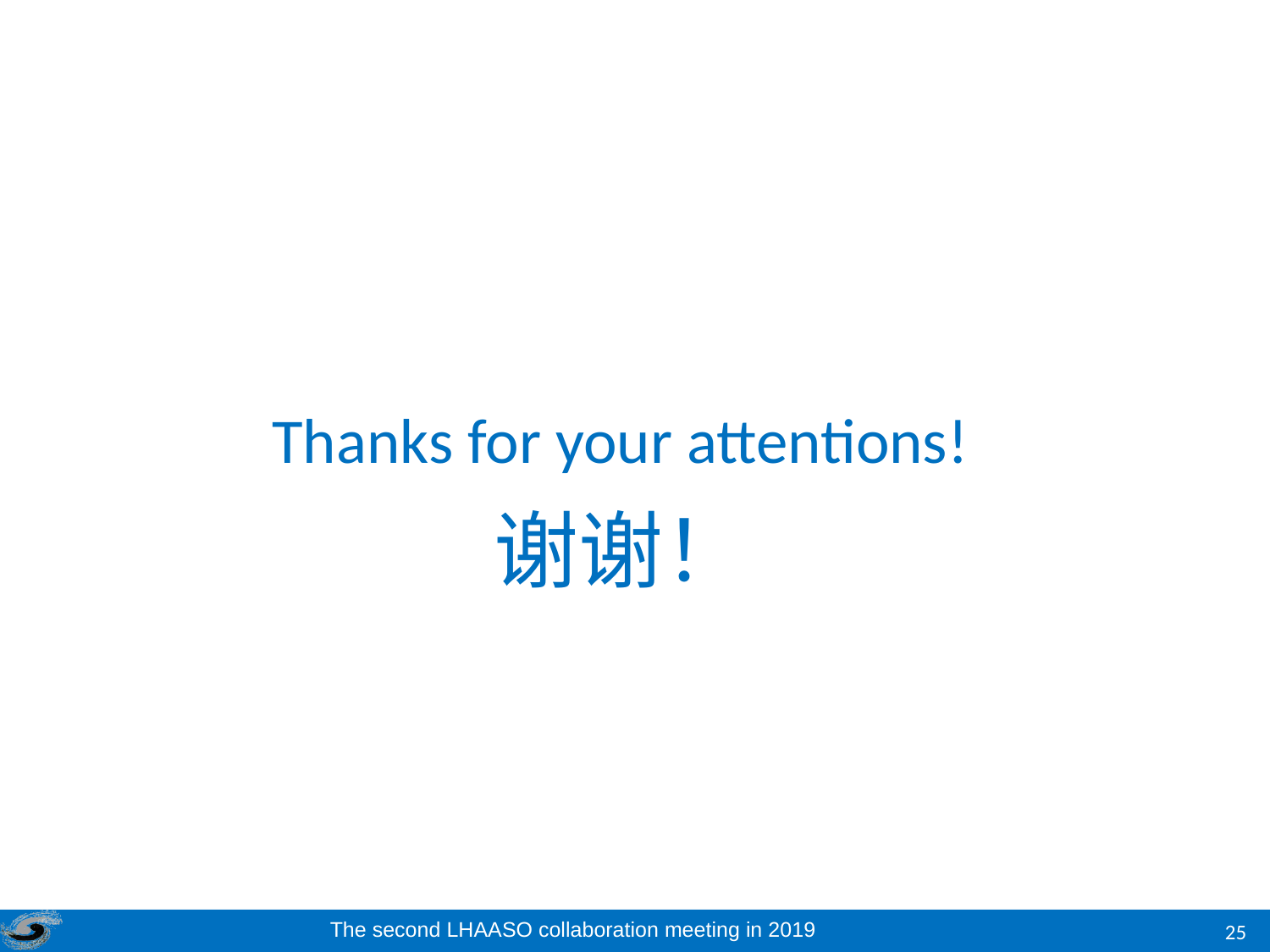

#
Thanks for your attentions!
谢谢！
The second LHAASO collaboration meeting in 2019
25